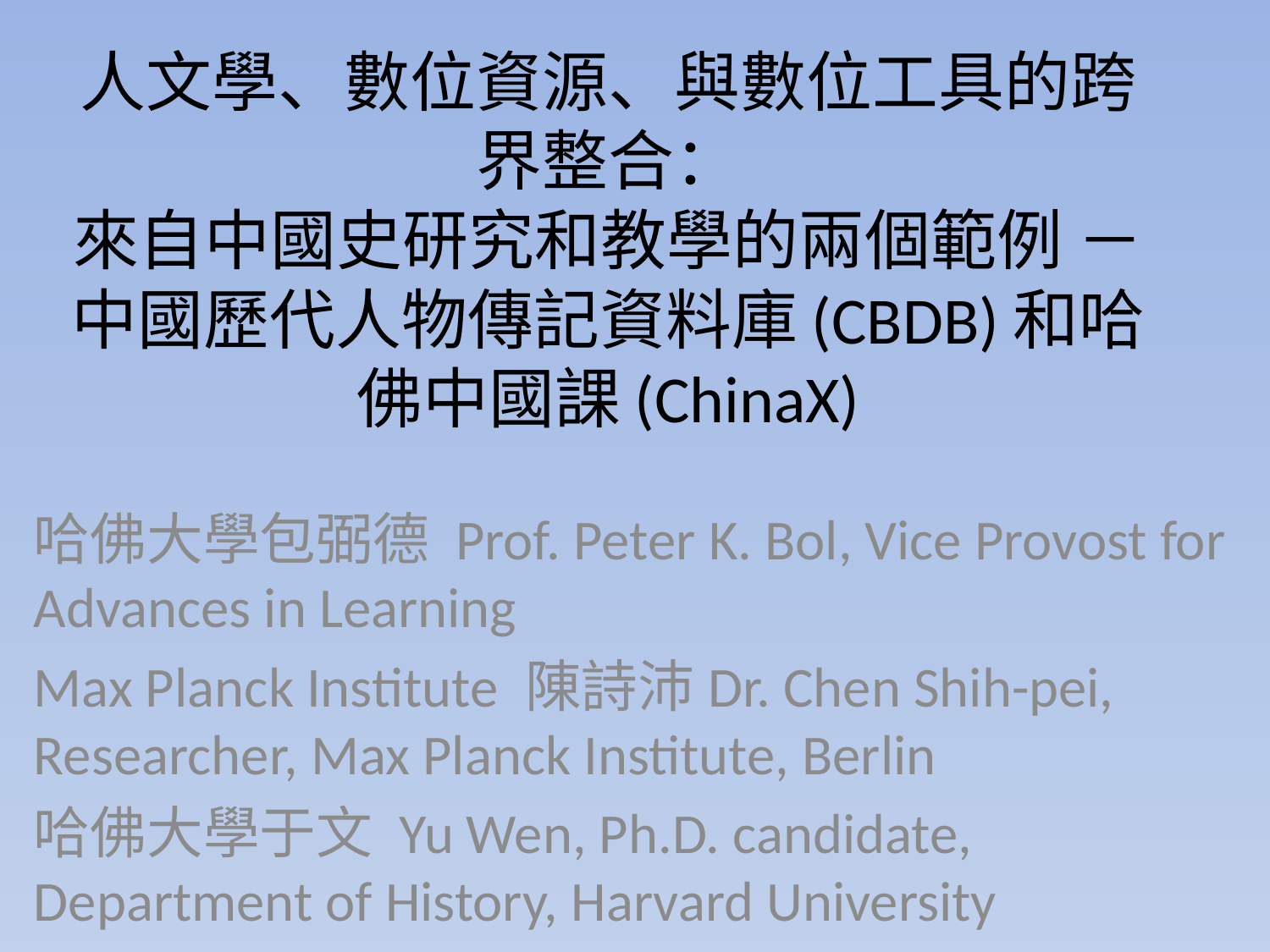

# 人文學、數位資源、與數位工具的跨界整合： 來自中國史研究和教學的兩個範例 － 中國歷代人物傳記資料庫(CBDB)和哈佛中國課(ChinaX)
哈佛大學包弼德 Prof. Peter K. Bol, Vice Provost for Advances in Learning
Max Planck Institute 陳詩沛Dr. Chen Shih-pei, Researcher, Max Planck Institute, Berlin
哈佛大學于文 Yu Wen, Ph.D. candidate, Department of History, Harvard University